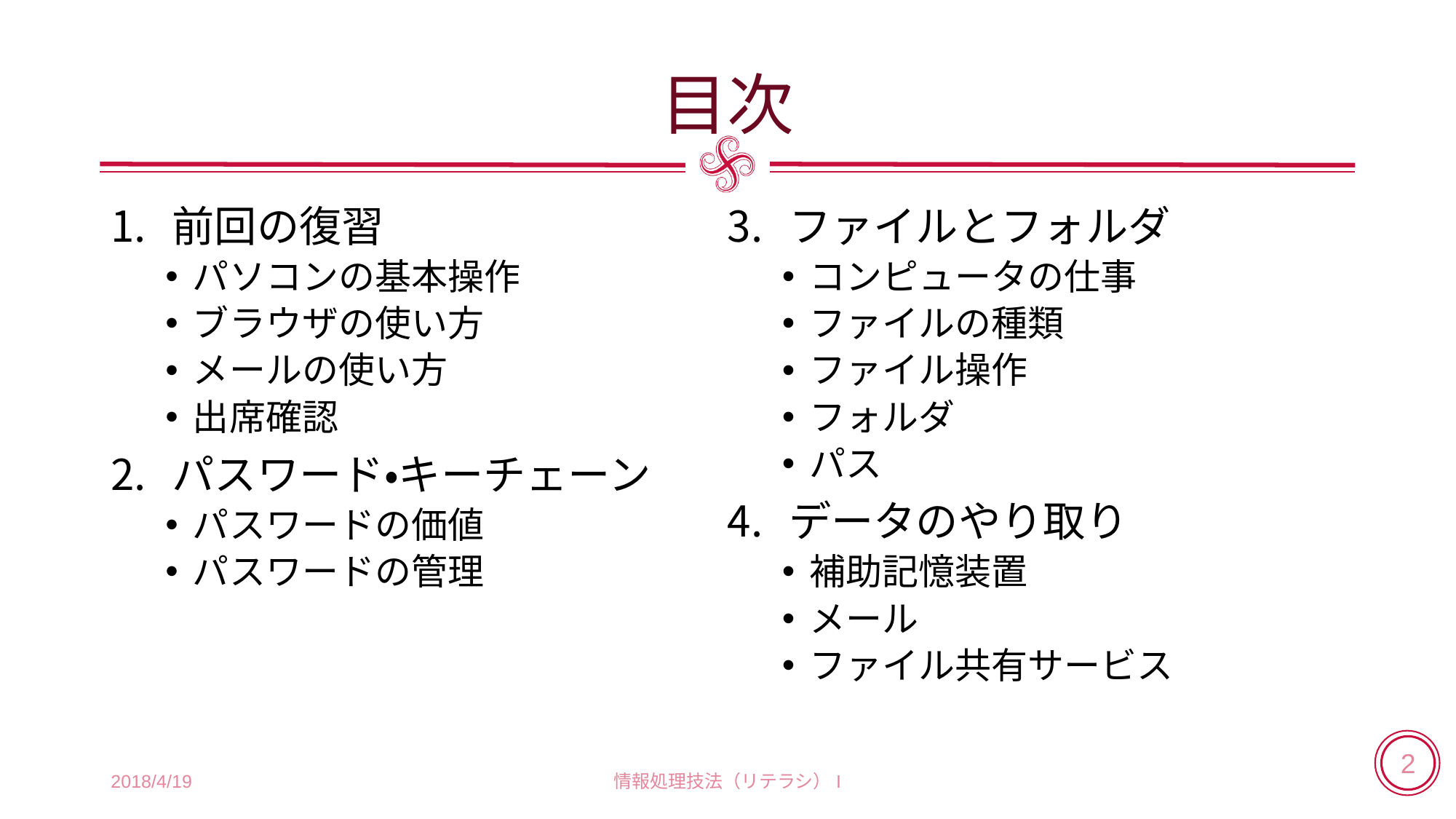

# 目次
前回の復習
パソコンの基本操作
ブラウザの使い方
メールの使い方
出席確認
パスワード・キーチェーン
パスワードの価値
パスワードの管理

ファイルとフォルダ
コンピュータの仕事
ファイルの種類
ファイル操作
フォルダ
パス
データのやり取り
補助記憶装置
メール
ファイル共有サービス
2018/4/19
情報処理技法（リテラシ）I